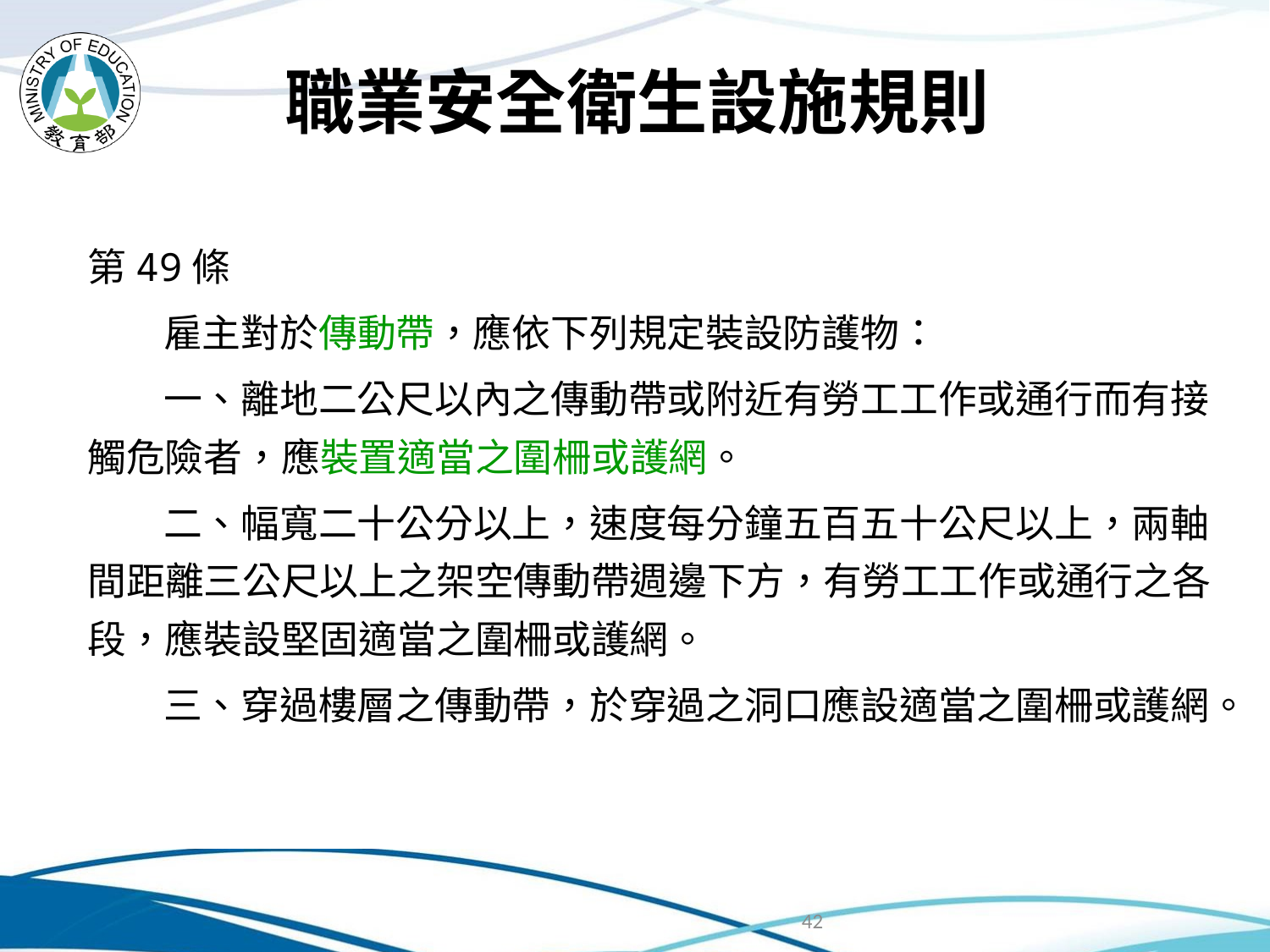

職業安全衛生設施規則
第49條
雇主對於傳動帶，應依下列規定裝設防護物：
一、離地二公尺以內之傳動帶或附近有勞工工作或通行而有接觸危險者，應裝置適當之圍柵或護網。
二、幅寬二十公分以上，速度每分鐘五百五十公尺以上，兩軸間距離三公尺以上之架空傳動帶週邊下方，有勞工工作或通行之各段，應裝設堅固適當之圍柵或護網。
三、穿過樓層之傳動帶，於穿過之洞口應設適當之圍柵或護網。
42